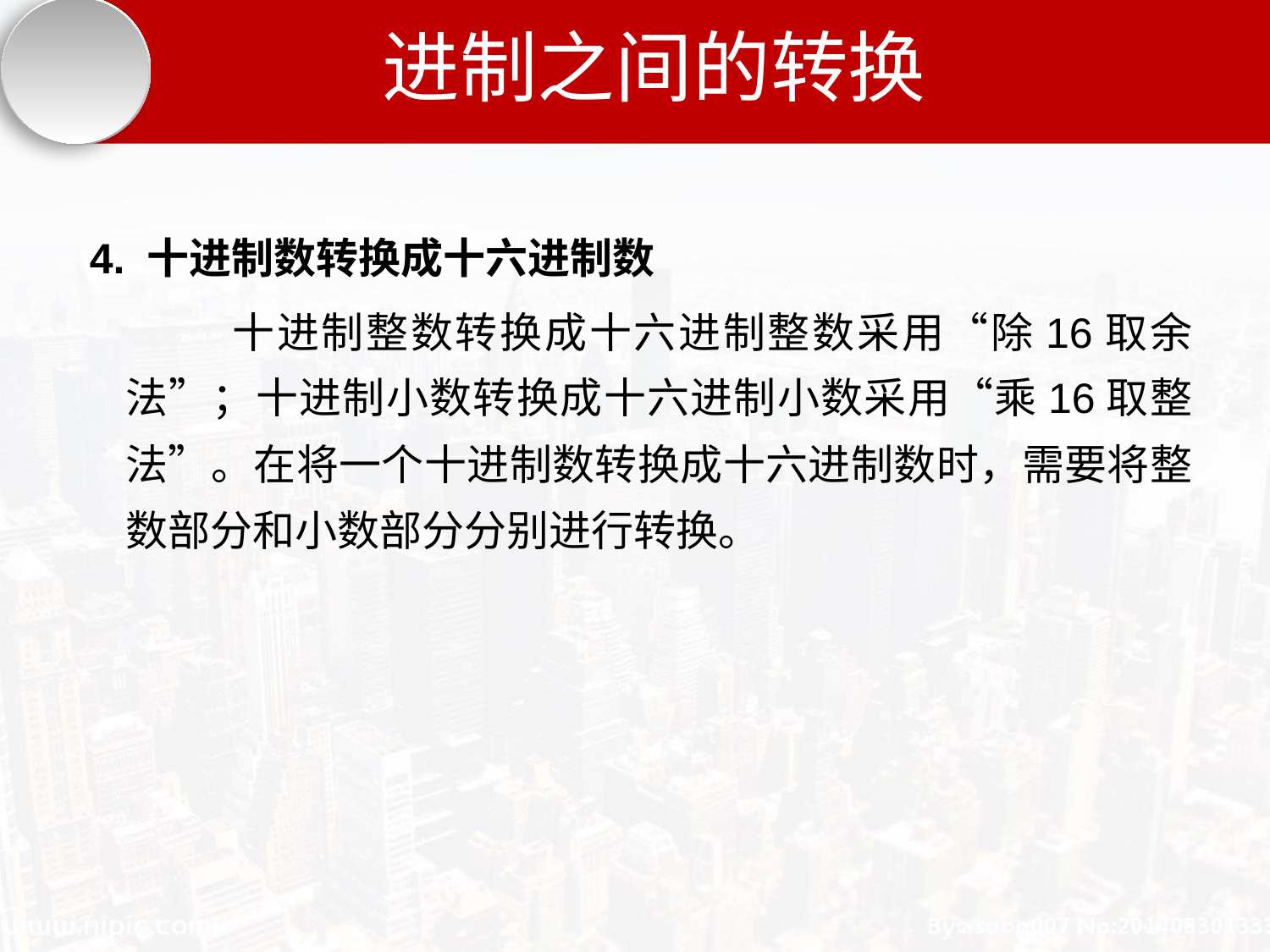

# 进制之间的转换
 4. 十进制数转换成十六进制数
            十进制整数转换成十六进制整数采用“除16取余法”；十进制小数转换成十六进制小数采用“乘16取整法”。在将一个十进制数转换成十六进制数时，需要将整数部分和小数部分分别进行转换。
44